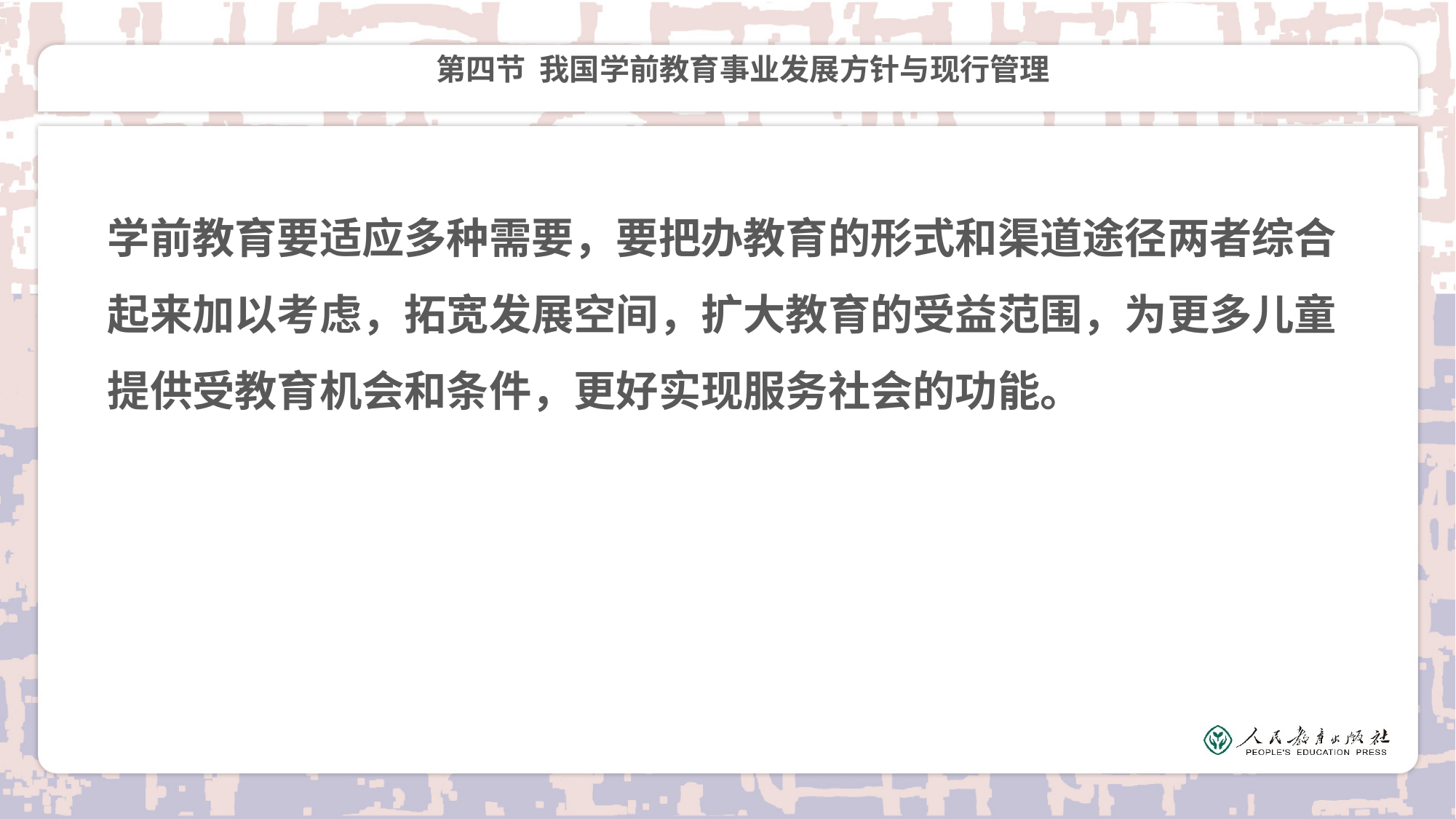

# 第四节  我国学前教育事业发展方针与现行管理
学前教育要适应多种需要，要把办教育的形式和渠道途径两者综合起来加以考虑，拓宽发展空间，扩大教育的受益范围，为更多儿童提供受教育机会和条件，更好实现服务社会的功能。